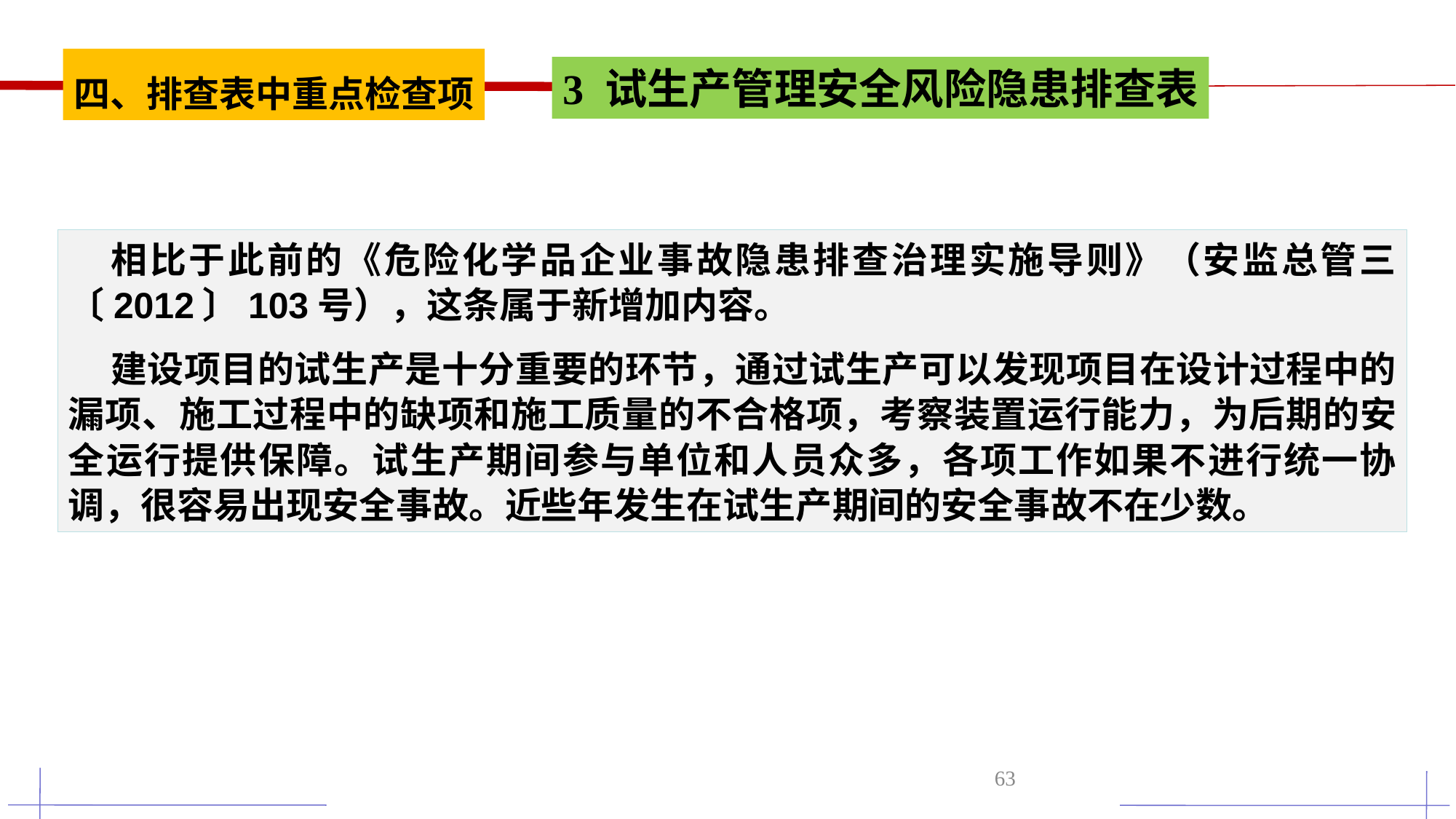

四、排查表中重点检查项
3 试生产管理安全风险隐患排查表
相比于此前的《危险化学品企业事故隐患排查治理实施导则》（安监总管三〔2012〕103号），这条属于新增加内容。
建设项目的试生产是十分重要的环节，通过试生产可以发现项目在设计过程中的漏项、施工过程中的缺项和施工质量的不合格项，考察装置运行能力，为后期的安全运行提供保障。试生产期间参与单位和人员众多，各项工作如果不进行统一协调，很容易出现安全事故。近些年发生在试生产期间的安全事故不在少数。
63